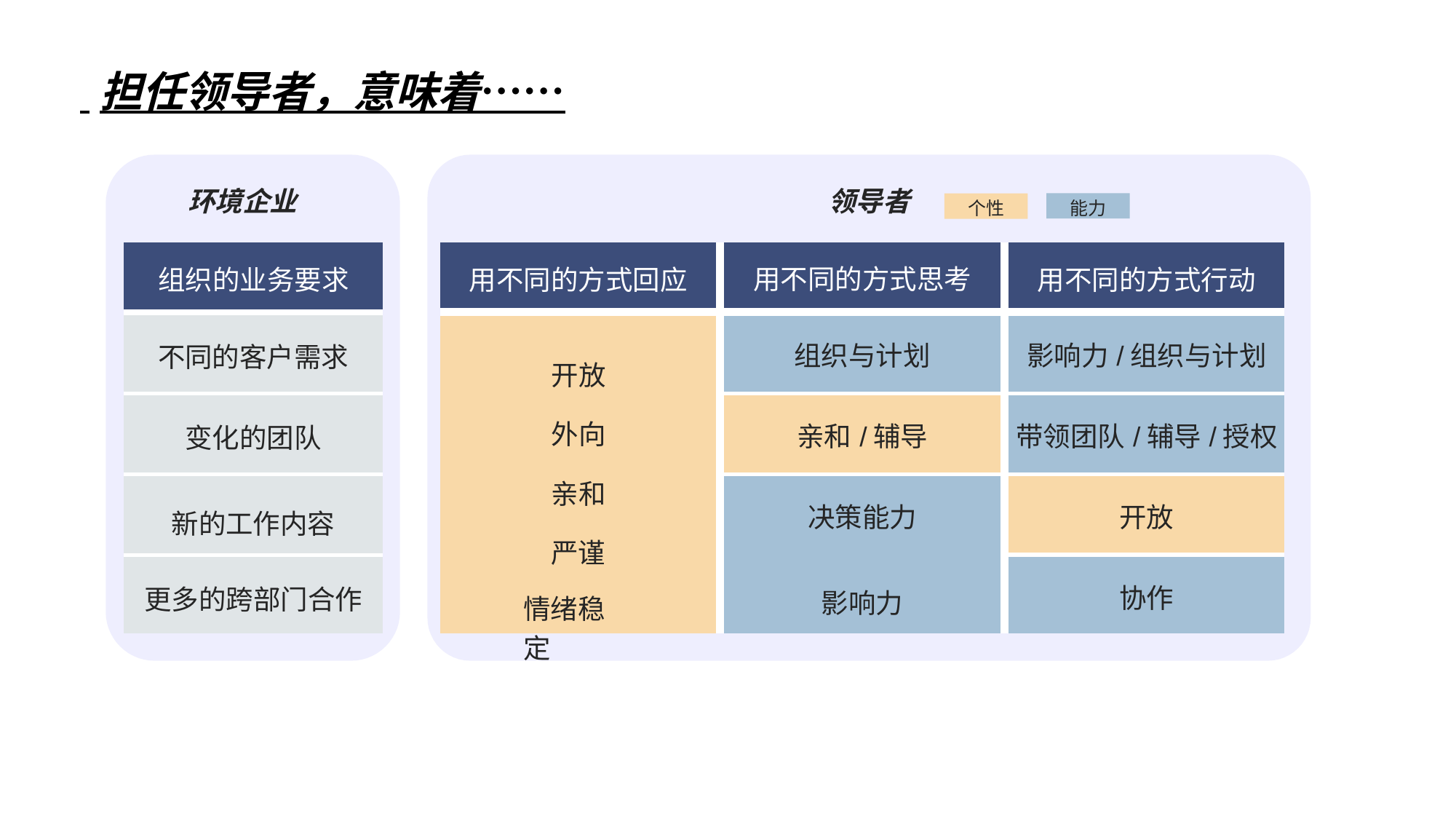

# 担任领导者，意味着……

环境企业
领导者
能力
个性
| 组织的业务要求 |
| --- |
| 不同的客户需求 |
| 变化的团队 |
| 新的工作内容 |
| 更多的跨部门合作 |
| 用不同的方式回应 | 用不同的方式思考 | 用不同的方式行动 |
| --- | --- | --- |
| 开放 外向 亲和 严谨 情绪稳定 | 组织与计划 | 影响力/组织与计划 |
|  | 亲和/辅导 | 带领团队/辅导/授权 |
|  | 决策能力 影响力 | 开放 |
|  |  | 协作 |
关注改善计划的落实与结
果达成
持续调动资源满足客户需
求，提升客户体验
接受并调整VS教育客户

学习理解并领导90后、95 后

接纳与认可

如何满足他人的需求、理 解他人的立场
下属的真正需求，如何因
材施教，用人所长
差异化管理
不断探索新的更有效的方
式
应对不断增加的复杂性
如何在复杂的合作环境中
赢得认同和支持
在内外部建立并保持高度
协作的策略性伙伴关系